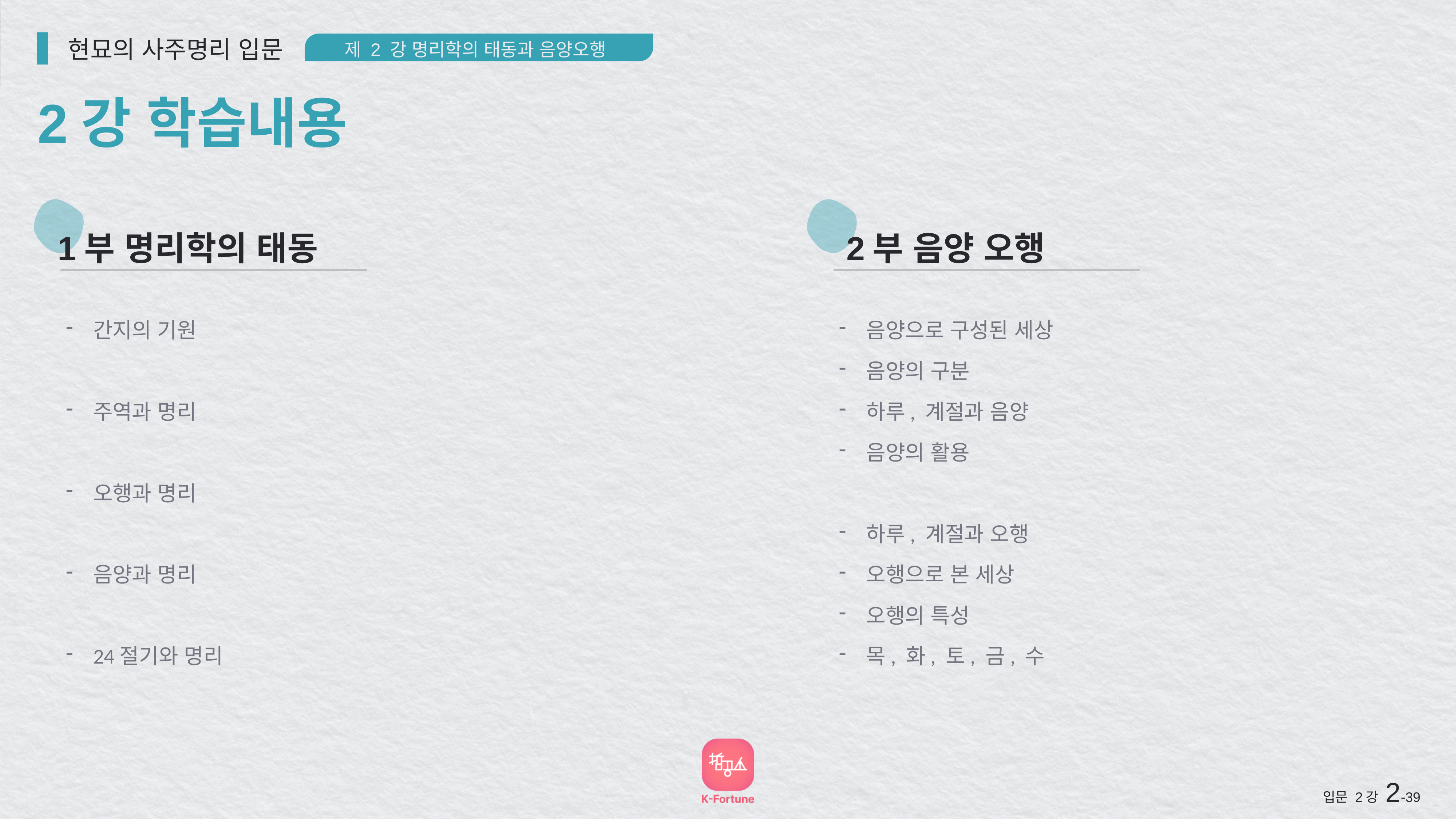

현묘의 사주명리 입문

제 2 강 명리학의 태동과 음양오행
2강 학습내용

2부 음양 오행
1부 명리학의 태동
간지의 기원

주역과 명리

오행과 명리

음양과 명리

24절기와 명리
음양으로 구성된 세상
음양의 구분
하루, 계절과 음양
음양의 활용

하루, 계절과 오행
오행으로 본 세상
오행의 특성
목, 화, 토, 금, 수